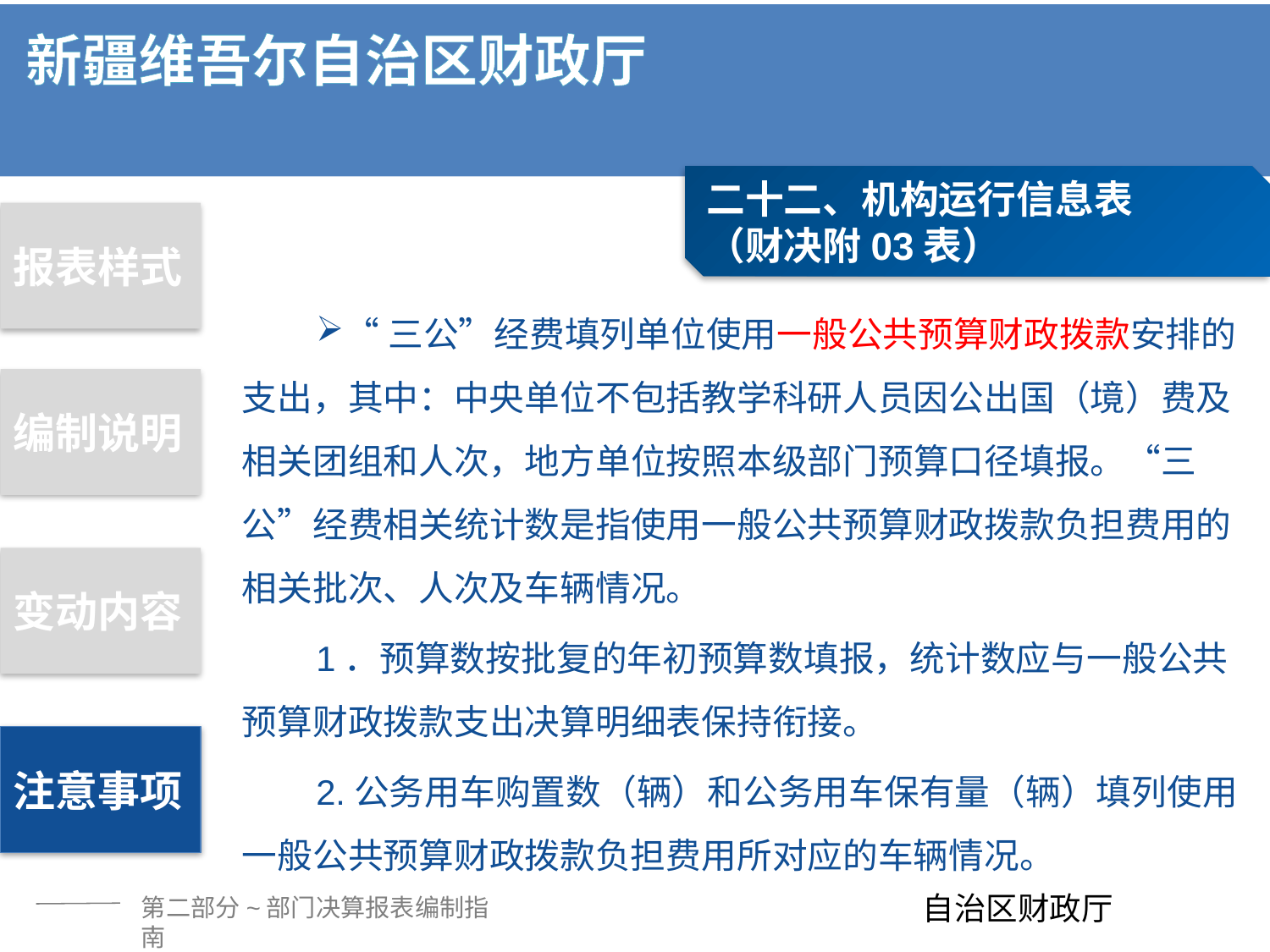

二十二、机构运行信息表
（财决附03表）
报表样式
编制说明
变动内容
注意事项

“三公”经费填列单位使用一般公共预算财政拨款安排的支出，其中：中央单位不包括教学科研人员因公出国（境）费及相关团组和人次，地方单位按照本级部门预算口径填报。“三公”经费相关统计数是指使用一般公共预算财政拨款负担费用的相关批次、人次及车辆情况。
1．预算数按批复的年初预算数填报，统计数应与一般公共预算财政拨款支出决算明细表保持衔接。
2.公务用车购置数（辆）和公务用车保有量（辆）填列使用一般公共预算财政拨款负担费用所对应的车辆情况。
第二部分~部门决算报表编制指南
105